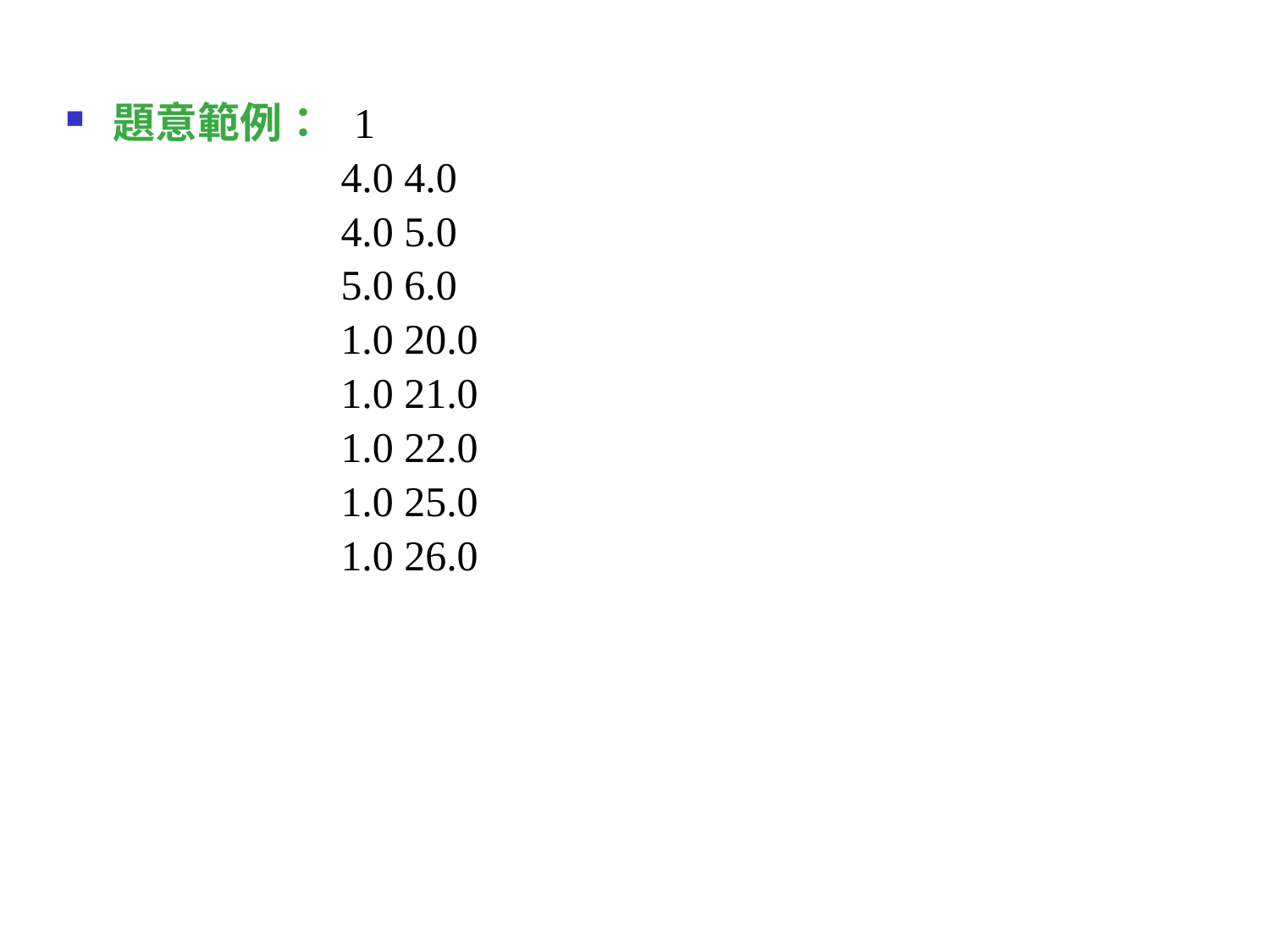

題意範例：  1
		  4.0 4.0
		  4.0 5.0
		  5.0 6.0
		  1.0 20.0
		  1.0 21.0
		  1.0 22.0
		  1.0 25.0
		  1.0 26.0
2